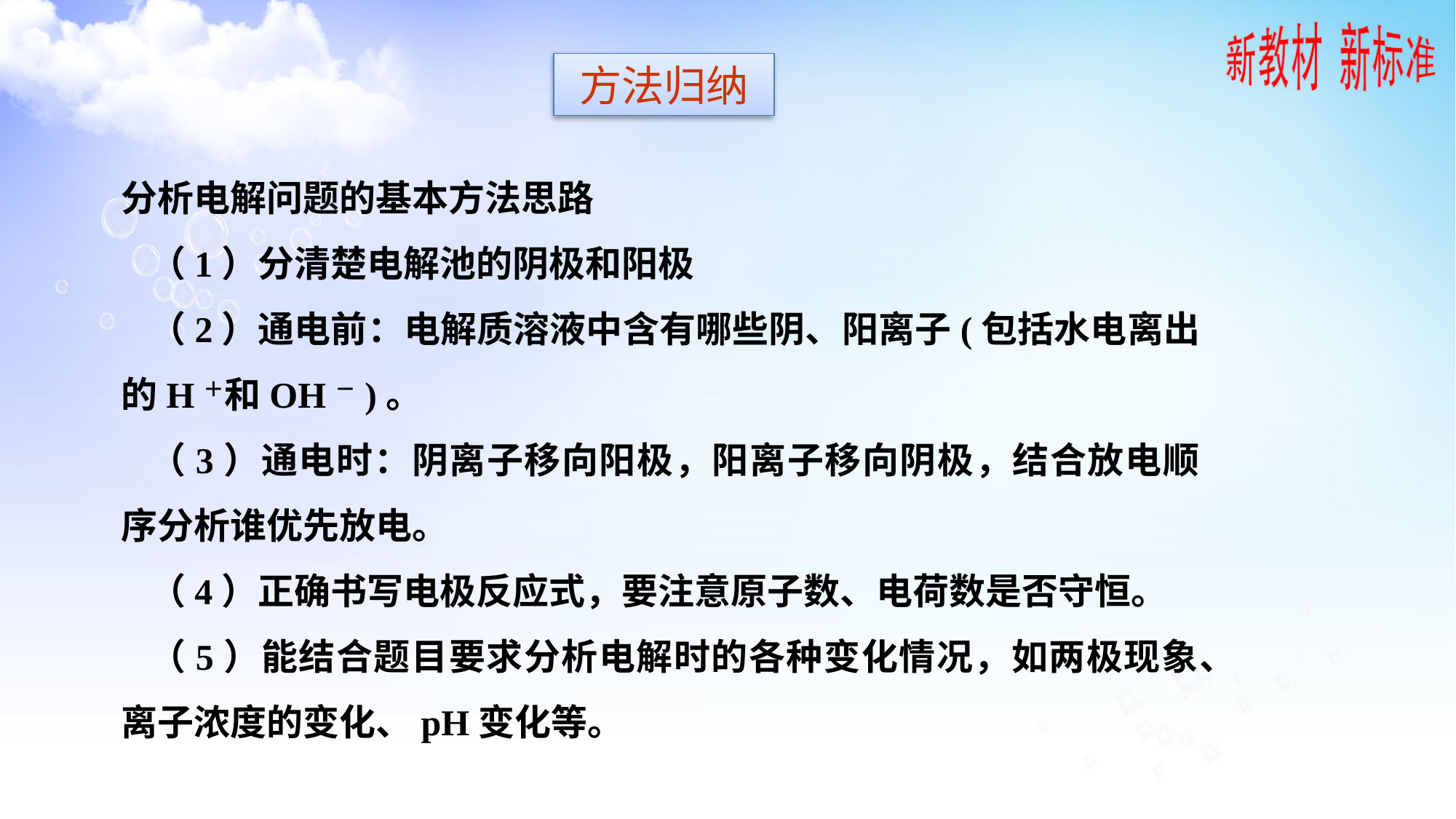

方法归纳
分析电解问题的基本方法思路
（1）分清楚电解池的阴极和阳极
（2）通电前：电解质溶液中含有哪些阴、阳离子(包括水电离出的H＋和OH－)。
（3）通电时：阴离子移向阳极，阳离子移向阴极，结合放电顺序分析谁优先放电。
（4）正确书写电极反应式，要注意原子数、电荷数是否守恒。
（5）能结合题目要求分析电解时的各种变化情况，如两极现象、离子浓度的变化、pH变化等。